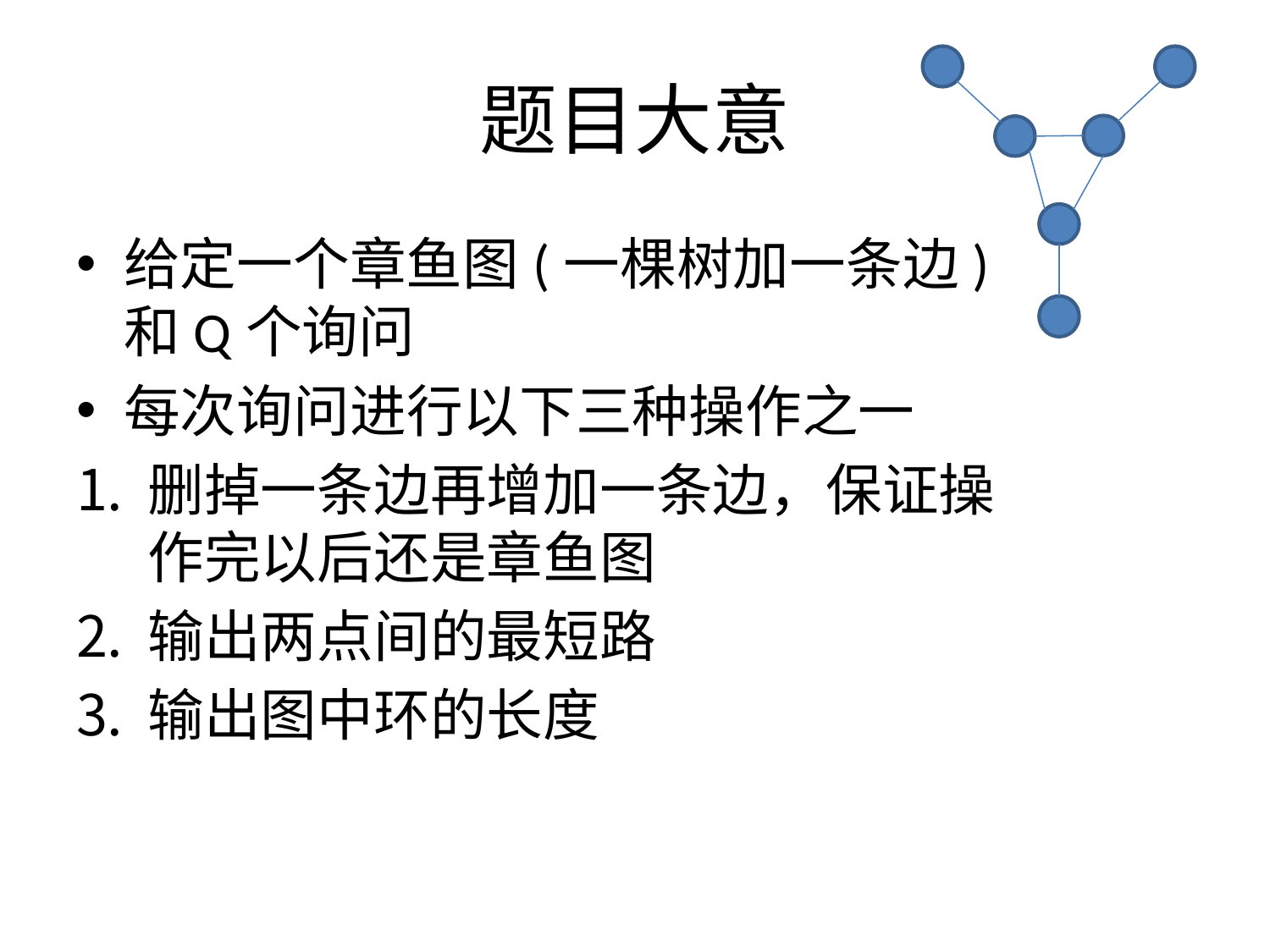

# 题目大意

给定一个章鱼图(一棵树加一条边)和Q个询问
每次询问进行以下三种操作之一
删掉一条边再增加一条边，保证操作完以后还是章鱼图
输出两点间的最短路
输出图中环的长度